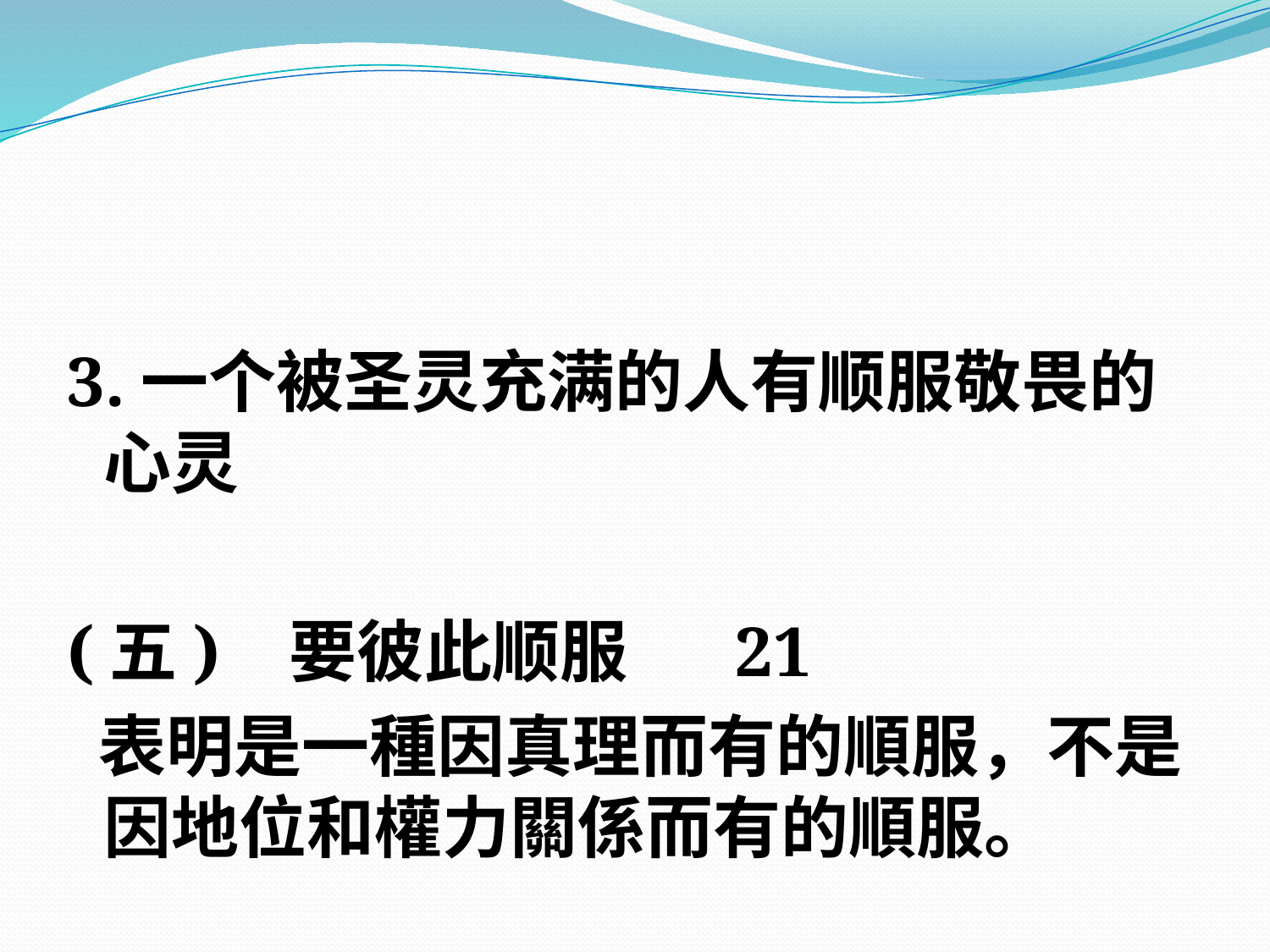

#

3.一个被圣灵充满的人有顺服敬畏的心灵

(五)   要彼此顺服      21
 表明是一種因真理而有的順服，不是因地位和權力關係而有的順服。